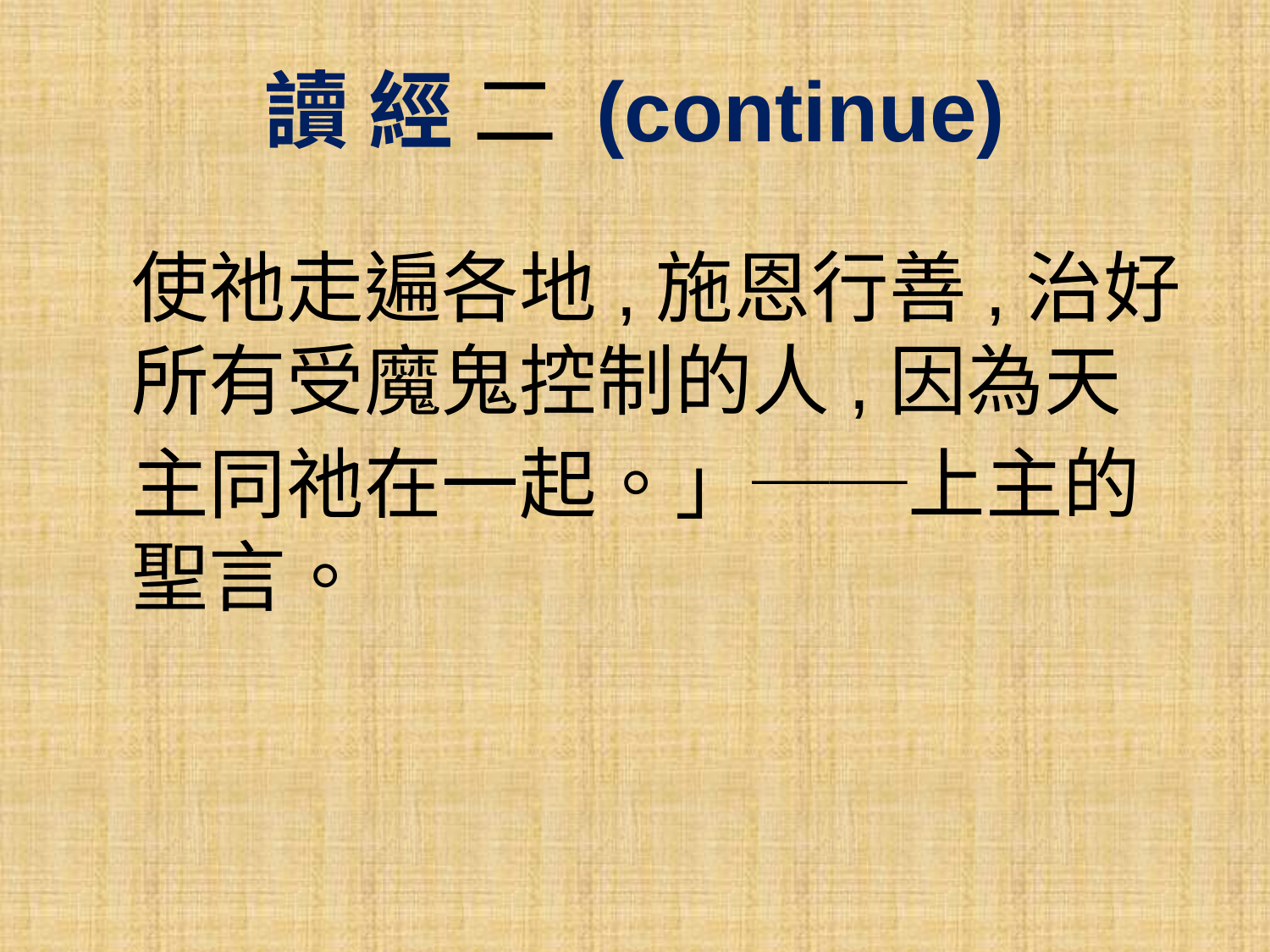

讀 經 二 (continue)

使祂走遍各地,施恩行善,治好所有受魔鬼控制的人,因為天
主同祂在一起。」──上主的聖言。